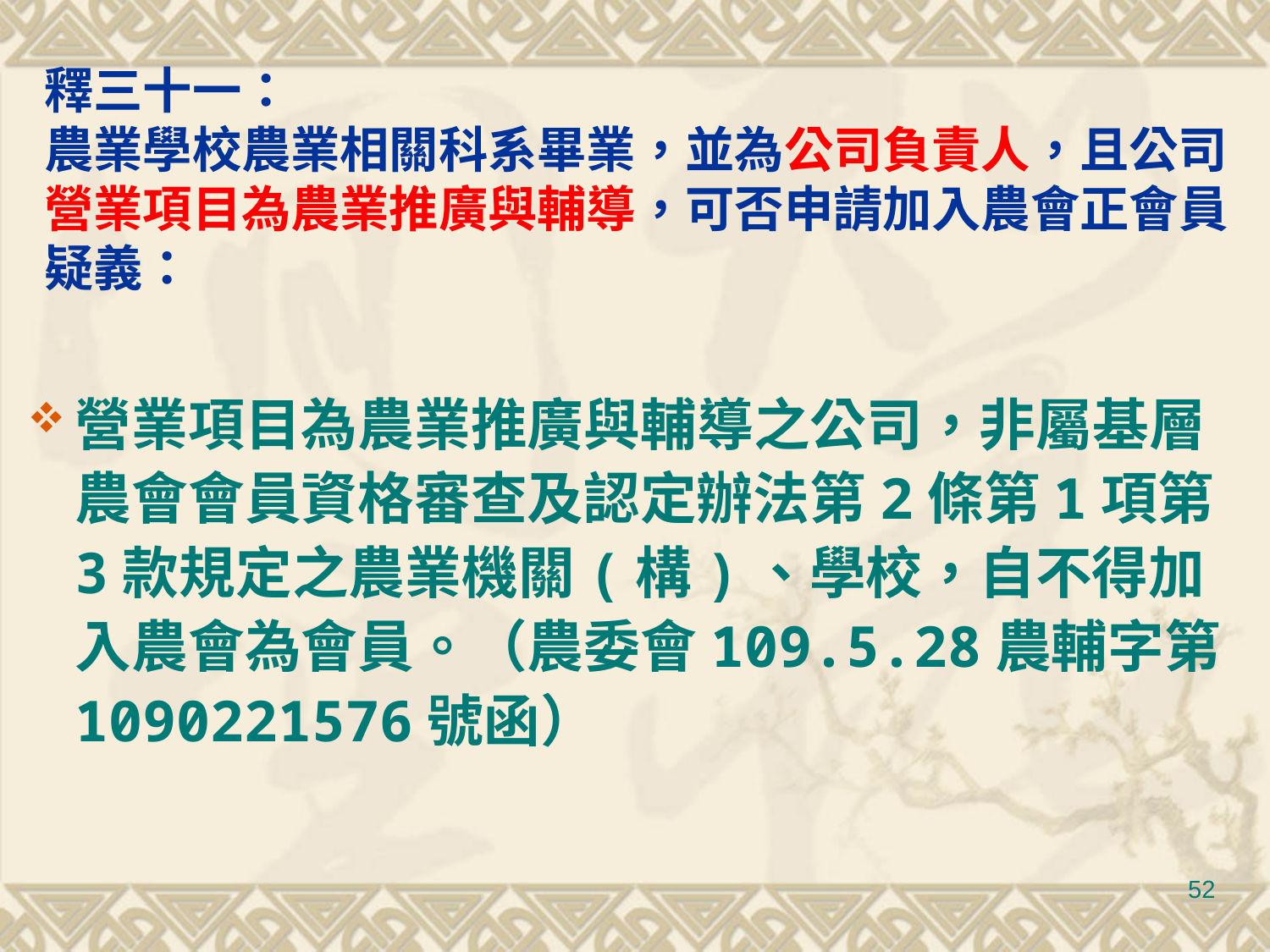

# 釋三十一： 農業學校農業相關科系畢業，並為公司負責人，且公司營業項目為農業推廣與輔導，可否申請加入農會正會員疑義：
營業項目為農業推廣與輔導之公司，非屬基層農會會員資格審查及認定辦法第2條第1項第3款規定之農業機關(構)、學校，自不得加入農會為會員。（農委會109.5.28農輔字第1090221576號函）
52